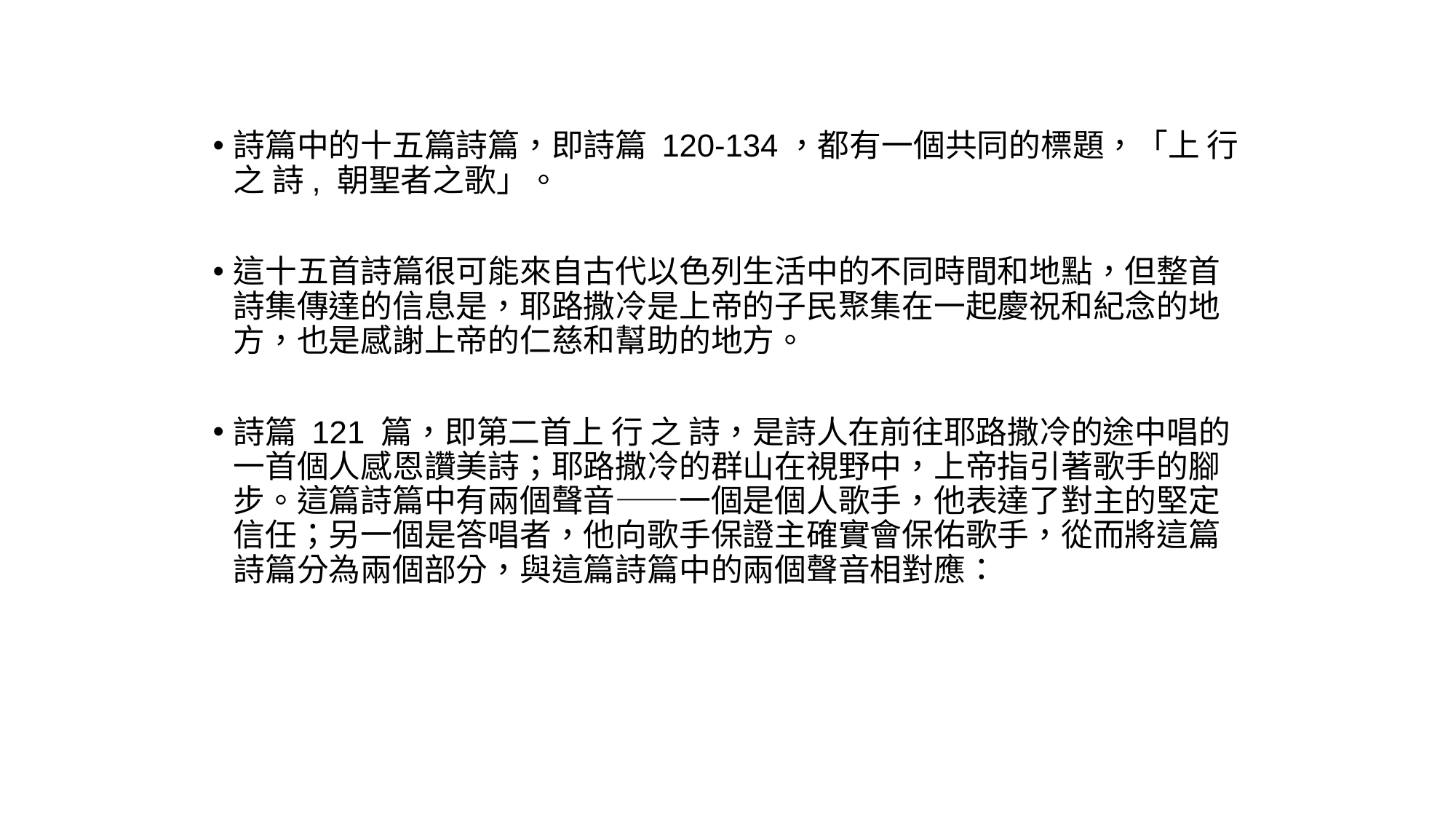

詩篇中的十五篇詩篇，即詩篇 120-134，都有一個共同的標題，「上 行 之 詩, 朝聖者之歌」。

這十五首詩篇很可能來自古代以色列生活中的不同時間和地點，但整首詩集傳達的信息是，耶路撒冷是上帝的子民聚集在一起慶祝和紀念的地方，也是感謝上帝的仁慈和幫助的地方。

詩篇 121 篇，即第二首上 行 之 詩，是詩人在前往耶路撒冷的途中唱的一首個人感恩讚美詩；耶路撒冷的群山在視野中，上帝指引著歌手的腳步。這篇詩篇中有兩個聲音——一個是個人歌手，他表達了對主的堅定信任；另一個是答唱者，他向歌手保證主確實會保佑歌手，從而將這篇詩篇分為兩個部分，與這篇詩篇中的兩個聲音相對應：